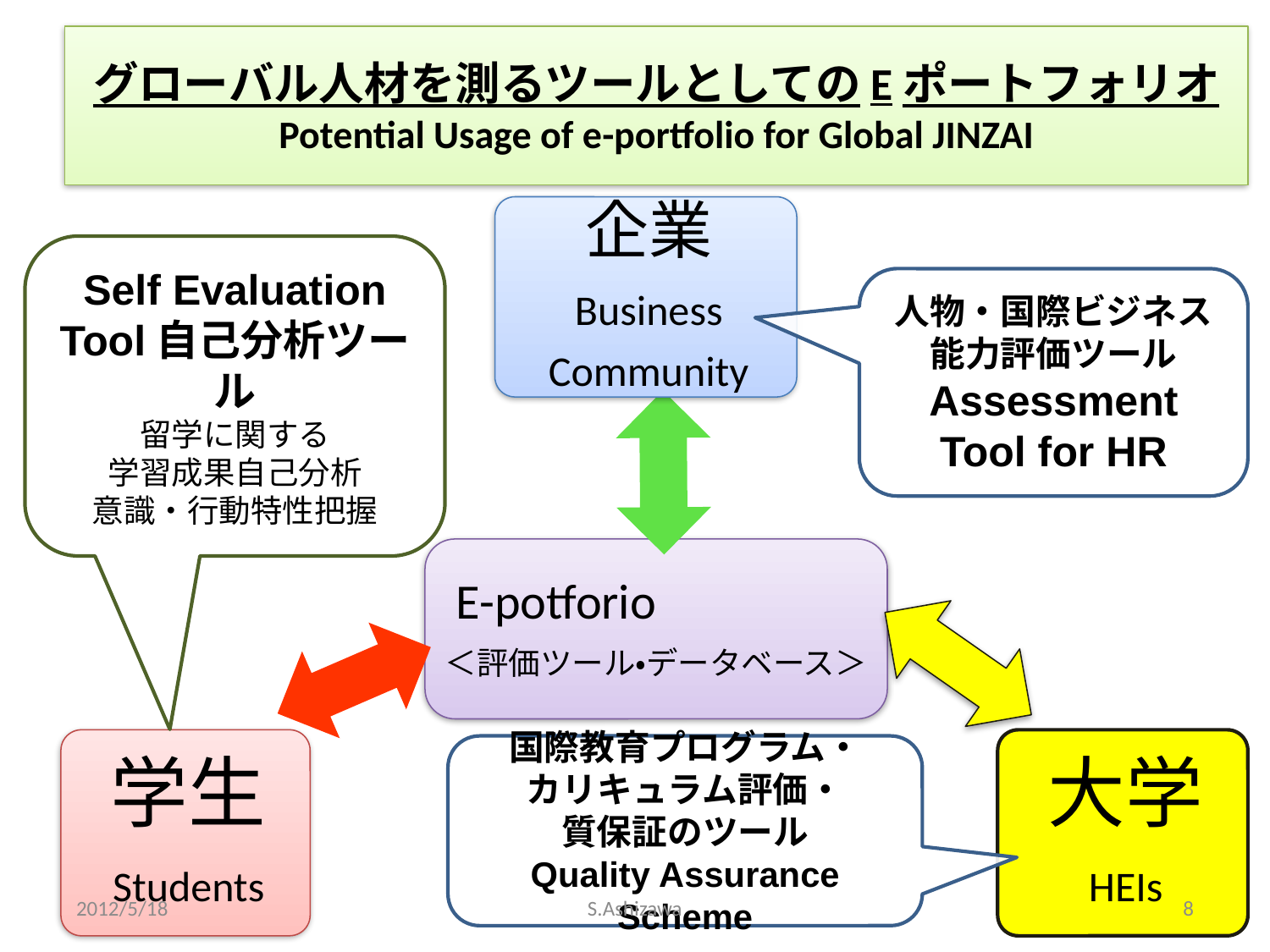

# グローバル人材を測るツールとしてのEポートフォリオ Potential Usage of e-portfolio for Global JINZAI
 E-potforio
＜評価ツール・データベース＞
学生
Students
企業
Business
Community
大学
HEIs
Self Evaluation Tool自己分析ツール
留学に関する
学習成果自己分析
意識・行動特性把握
人物・国際ビジネス能力評価ツール
Assessment Tool for HR
国際教育プログラム・
カリキュラム評価・
質保証のツール
Quality Assurance Scheme
2012/5/18
S.Ashizawa
8